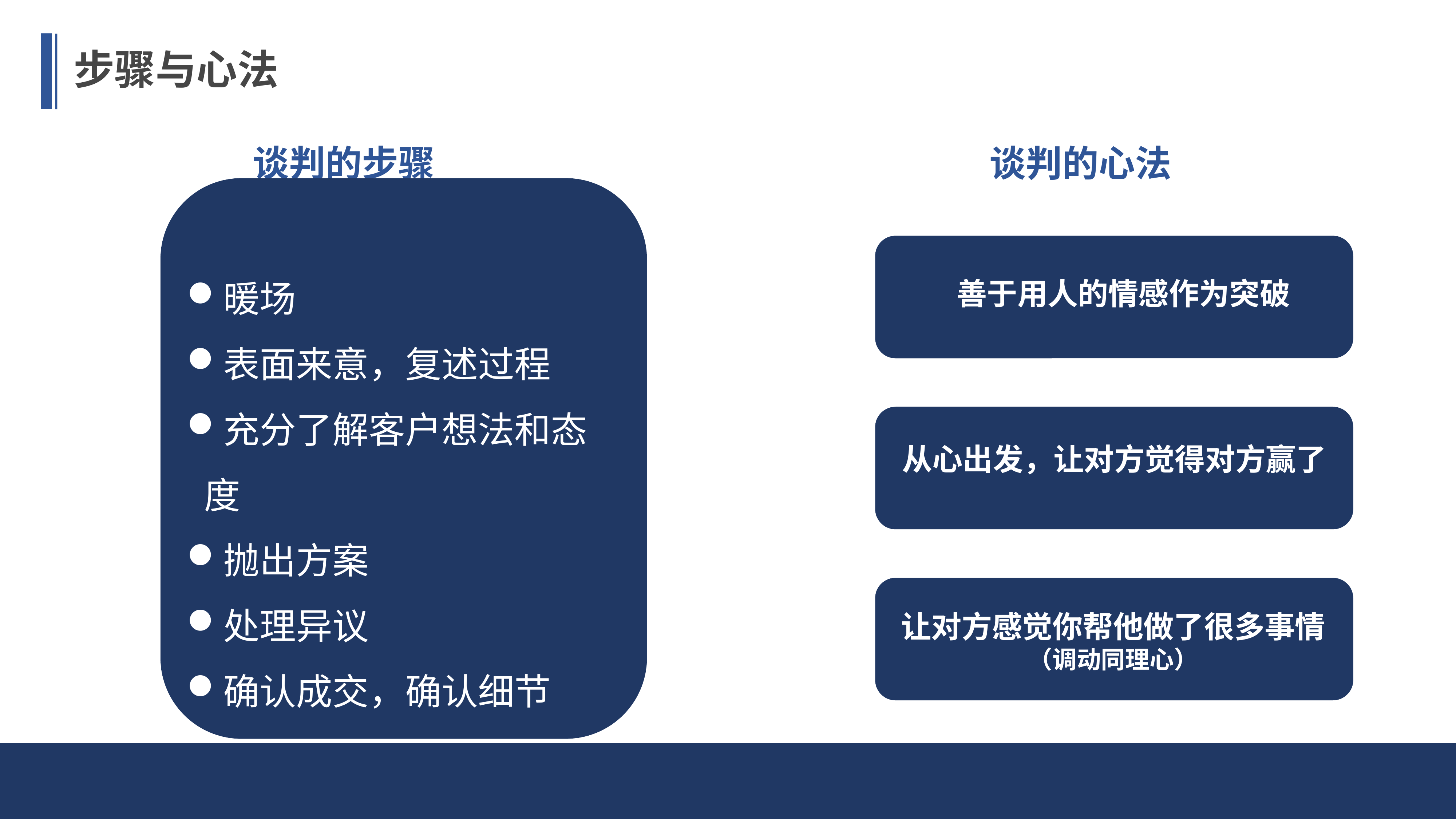

步骤与心法
谈判的步骤
谈判的心法

暖场
表面来意，复述过程
充分了解客户想法和态度
抛出方案
处理异议
确认成交，确认细节

善于用人的情感作为突破

从心出发，让对方觉得对方赢了

让对方感觉你帮他做了很多事情
（调动同理心）